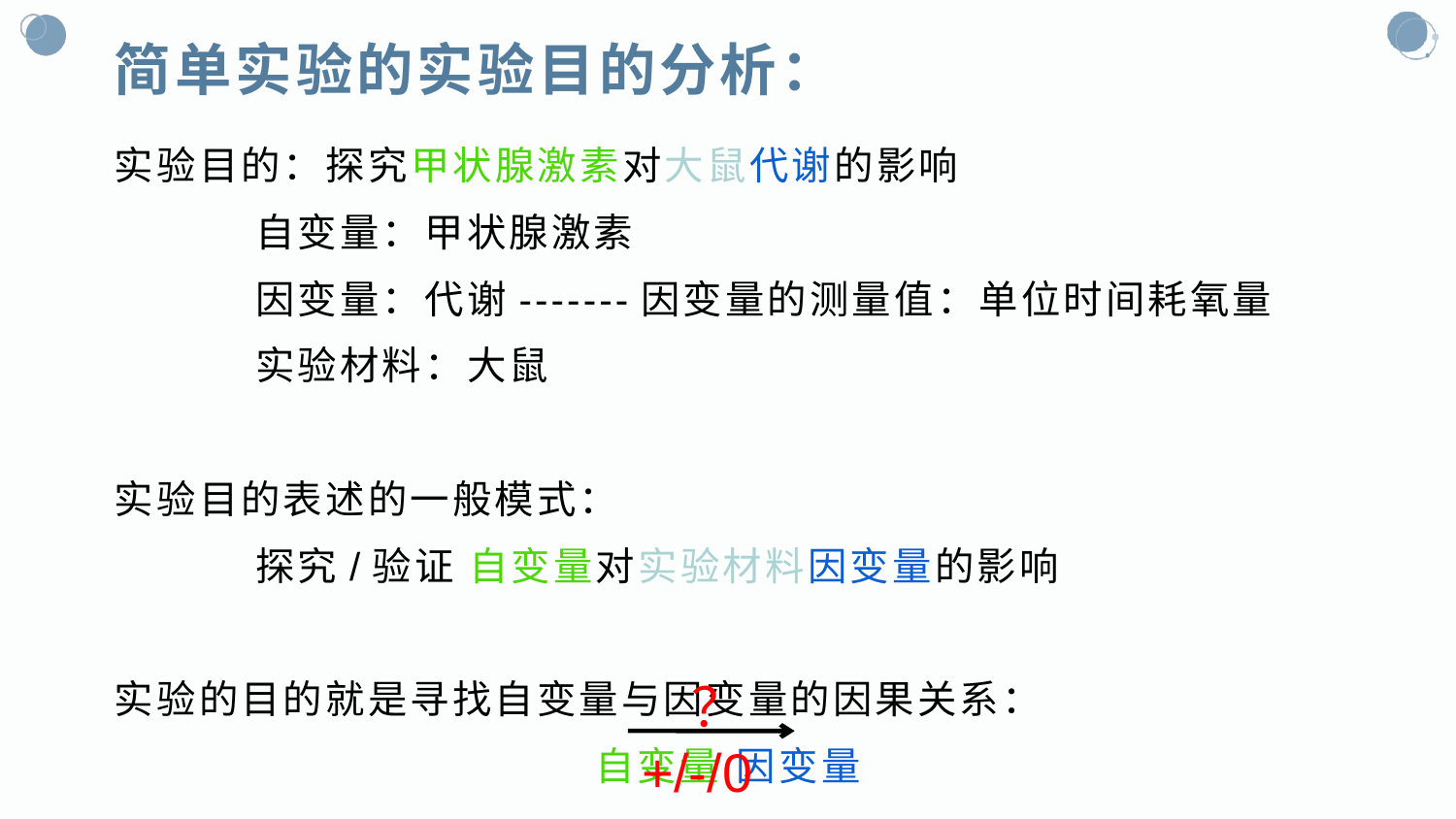

# 简单实验的实验目的分析：
实验目的：探究甲状腺激素对大鼠代谢的影响
	自变量：甲状腺激素
	因变量：代谢-------因变量的测量值：单位时间耗氧量
	实验材料：大鼠

实验目的表述的一般模式：
	探究/验证 自变量对实验材料因变量的影响

实验的目的就是寻找自变量与因变量的因果关系：
自变量 			因变量
   ？
+/-/0